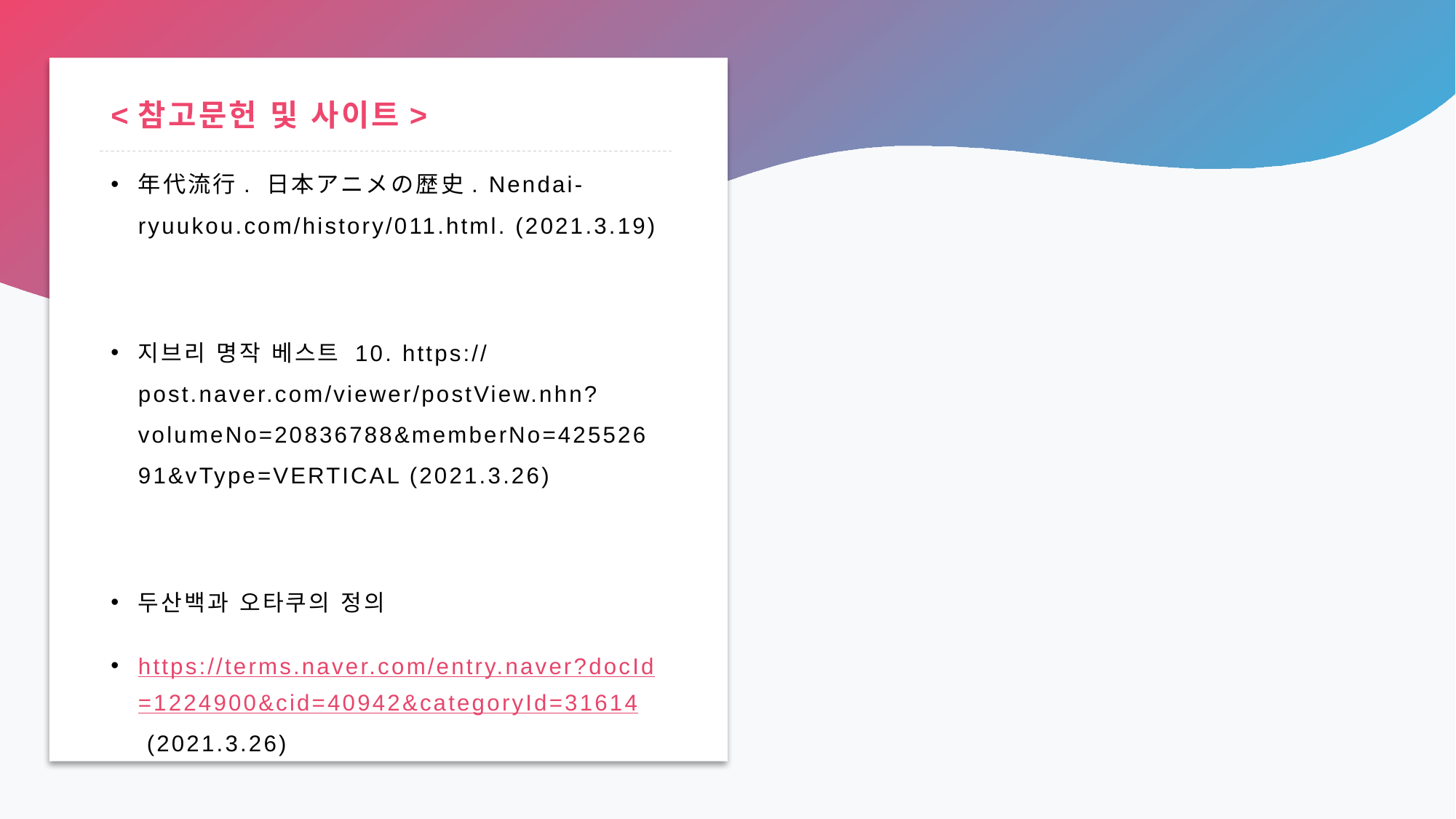

# <참고문헌 및 사이트>
年代流行. 日本アニメの歴史. Nendai-ryuukou.com/history/011.html. (2021.3.19)

지브리 명작 베스트 10. https://post.naver.com/viewer/postView.nhn?volumeNo=20836788&memberNo=42552691&vType=VERTICAL (2021.3.26)

두산백과 오타쿠의 정의
https://terms.naver.com/entry.naver?docId=1224900&cid=40942&categoryId=31614 (2021.3.26)